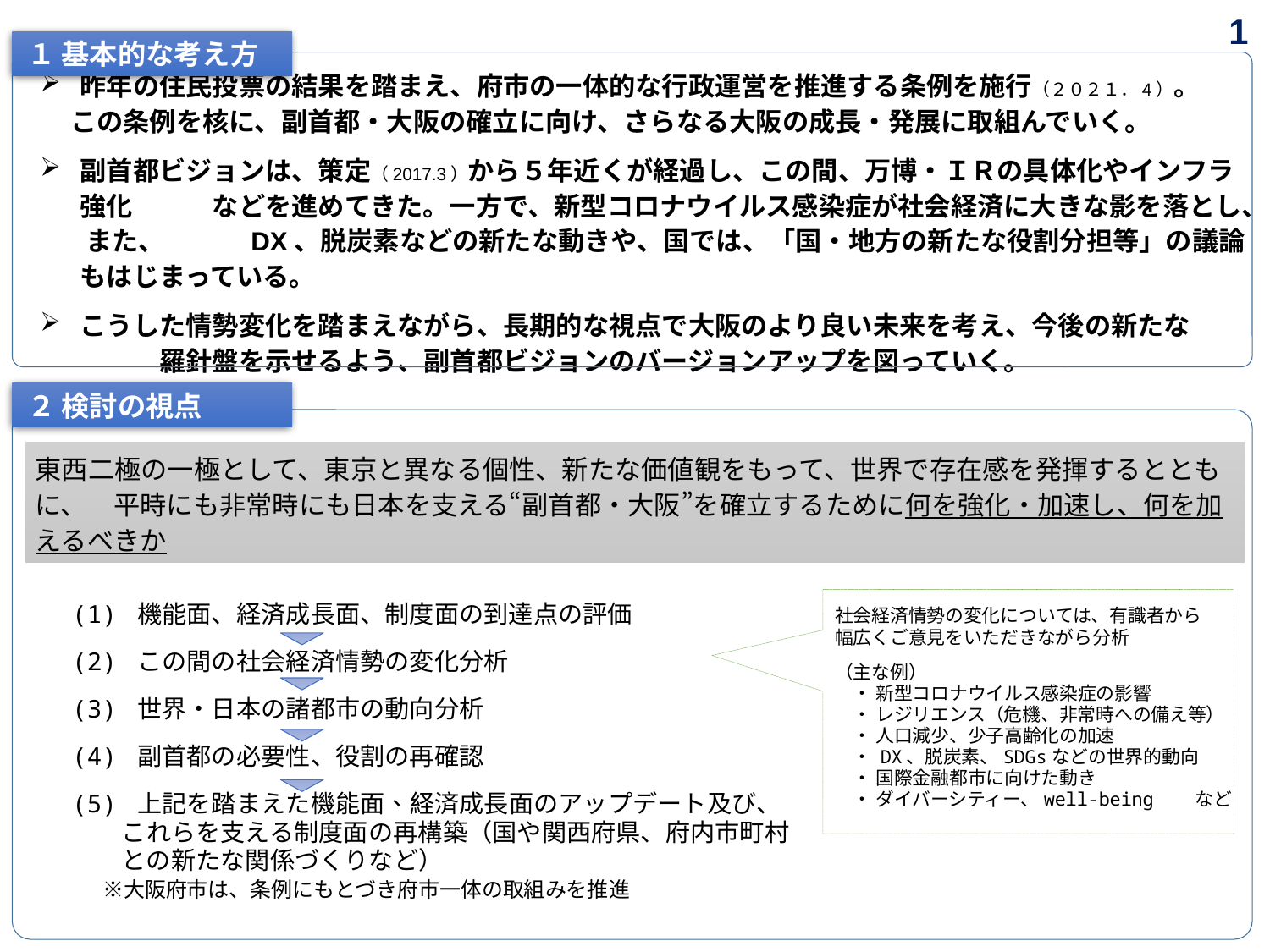

1
１ 基本的な考え方

昨年の住民投票の結果を踏まえ、府市の一体的な行政運営を推進する条例を施行（２０２１．4）。
    この条例を核に、副首都・大阪の確立に向け、さらなる大阪の成長・発展に取組んでいく。
副首都ビジョンは、策定（2017.3）から５年近くが経過し、この間、万博・ＩＲの具体化やインフラ強化　　　などを進めてきた。一方で、新型コロナウイルス感染症が社会経済に大きな影を落とし、 また、　　　DX、脱炭素などの新たな動きや、国では、「国・地方の新たな役割分担等」の議論もはじまっている。
こうした情勢変化を踏まえながら、長期的な視点で大阪のより良い未来を考え、今後の新たな　　　　　羅針盤を示せるよう、副首都ビジョンのバージョンアップを図っていく。
２ 検討の視点

東西二極の一極として、東京と異なる個性、新たな価値観をもって、世界で存在感を発揮するとともに、　平時にも非常時にも日本を支える“副首都・大阪”を確立するために何を強化・加速し、何を加えるべきか

(1) 機能面、経済成長面、制度面の到達点の評価
(2) この間の社会経済情勢の変化分析
(3) 世界・日本の諸都市の動向分析
(4) 副首都の必要性、役割の再確認
(5) 上記を踏まえた機能面、経済成長面のアップデート及び、
　　これらを支える制度面の再構築（国や関西府県、府内市町村
　　との新たな関係づくりなど）
　 ※大阪府市は、条例にもとづき府市一体の取組みを推進
　社会経済情勢の変化については、有識者から
　幅広くご意見をいただきながら分析
　（主な例）
　　・ 新型コロナウイルス感染症の影響
　　・ レジリエンス（危機、非常時への備え等）
　　・ 人口減少、少子高齢化の加速
　　・ DX、脱炭素、SDGsなどの世界的動向
　　・ 国際金融都市に向けた動き
　　・ ダイバーシティー、well-being　　など